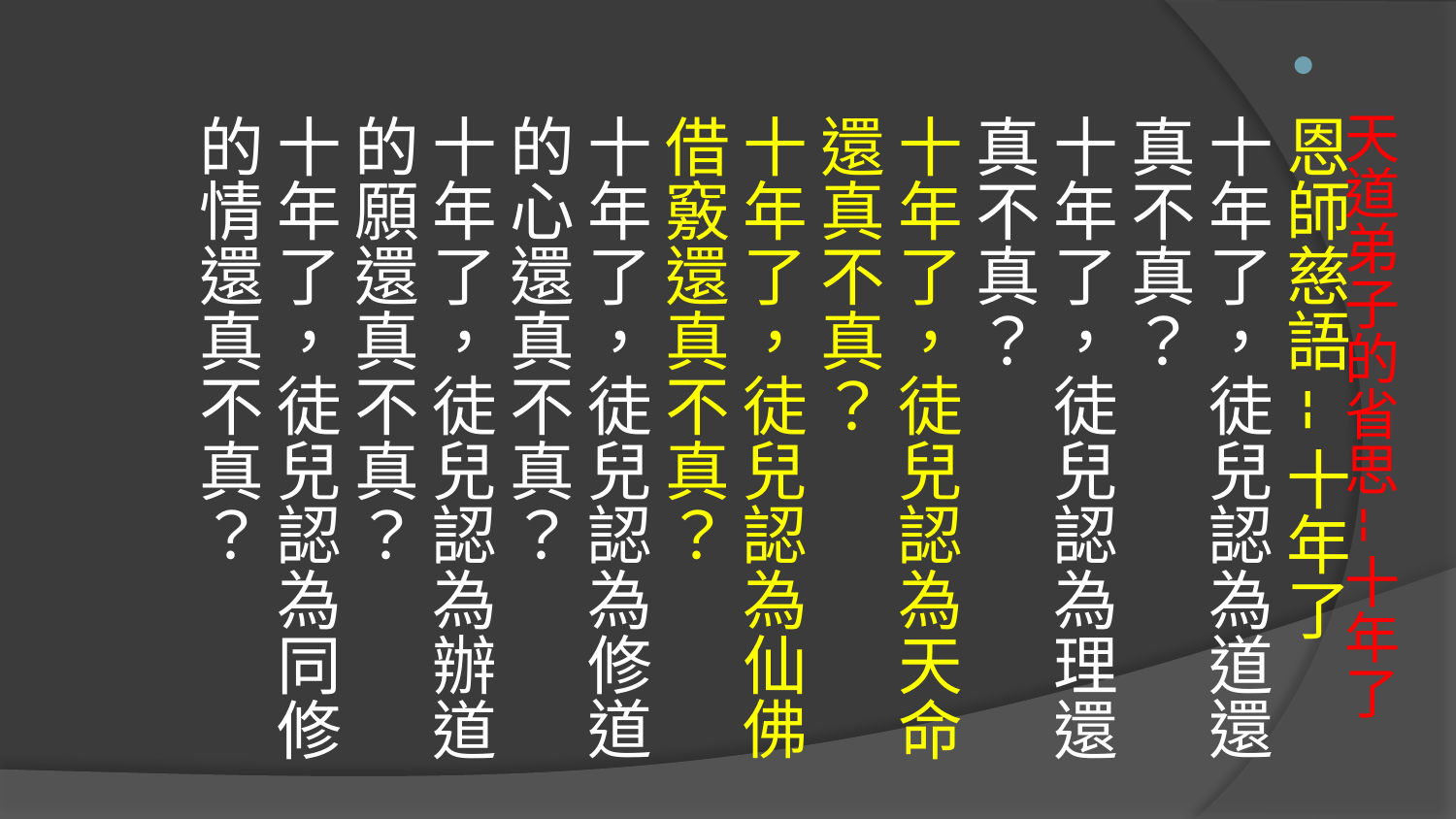

恩師慈語--十年了
十年了，徒兒認為道還真不真？
十年了，徒兒認為理還真不真？
十年了，徒兒認為天命還真不真？
十年了，徒兒認為仙佛借竅還真不真？
十年了，徒兒認為修道的心還真不真？
十年了，徒兒認為辦道的願還真不真？
十年了，徒兒認為同修的情還真不真？
# 天道弟子的省思--十年了